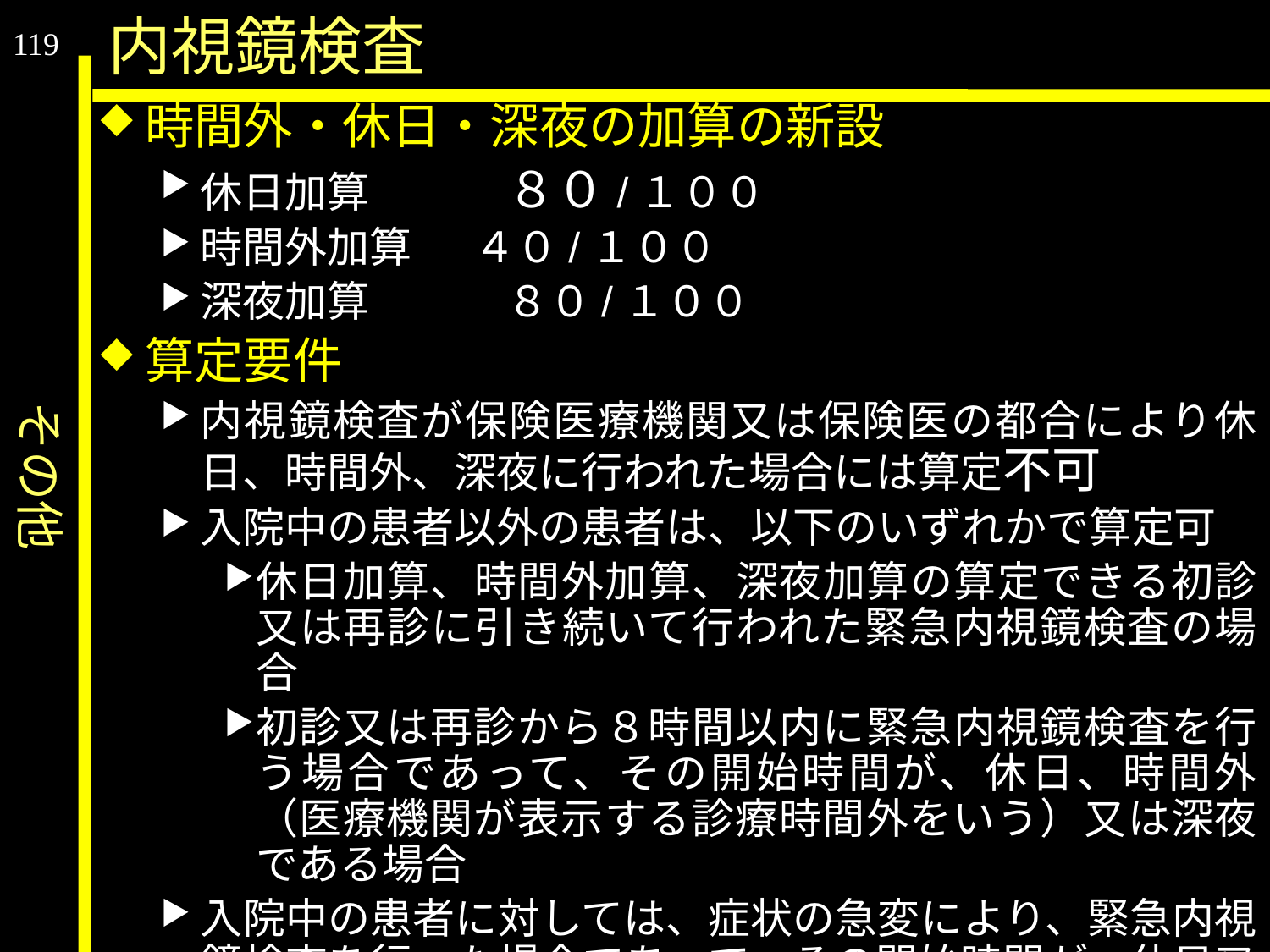

その他
内視鏡検査
119

時間外・休日・深夜の加算の新設
休日加算　　　 ８０/１００
時間外加算 　 ４０/１００
深夜加算 　　　８０/１００
算定要件
内視鏡検査が保険医療機関又は保険医の都合により休日、時間外、深夜に行われた場合には算定不可
入院中の患者以外の患者は、以下のいずれかで算定可
休日加算、時間外加算、深夜加算の算定できる初診又は再診に引き続いて行われた緊急内視鏡検査の場合
初診又は再診から８時間以内に緊急内視鏡検査を行う場合であって、その開始時間が、休日、時間外（医療機関が表示する診療時間外をいう）又は深夜である場合
入院中の患者に対しては、症状の急変により、緊急内視鏡検査を行った場合であって、その開始時間が、休日又は深夜である場合に算定